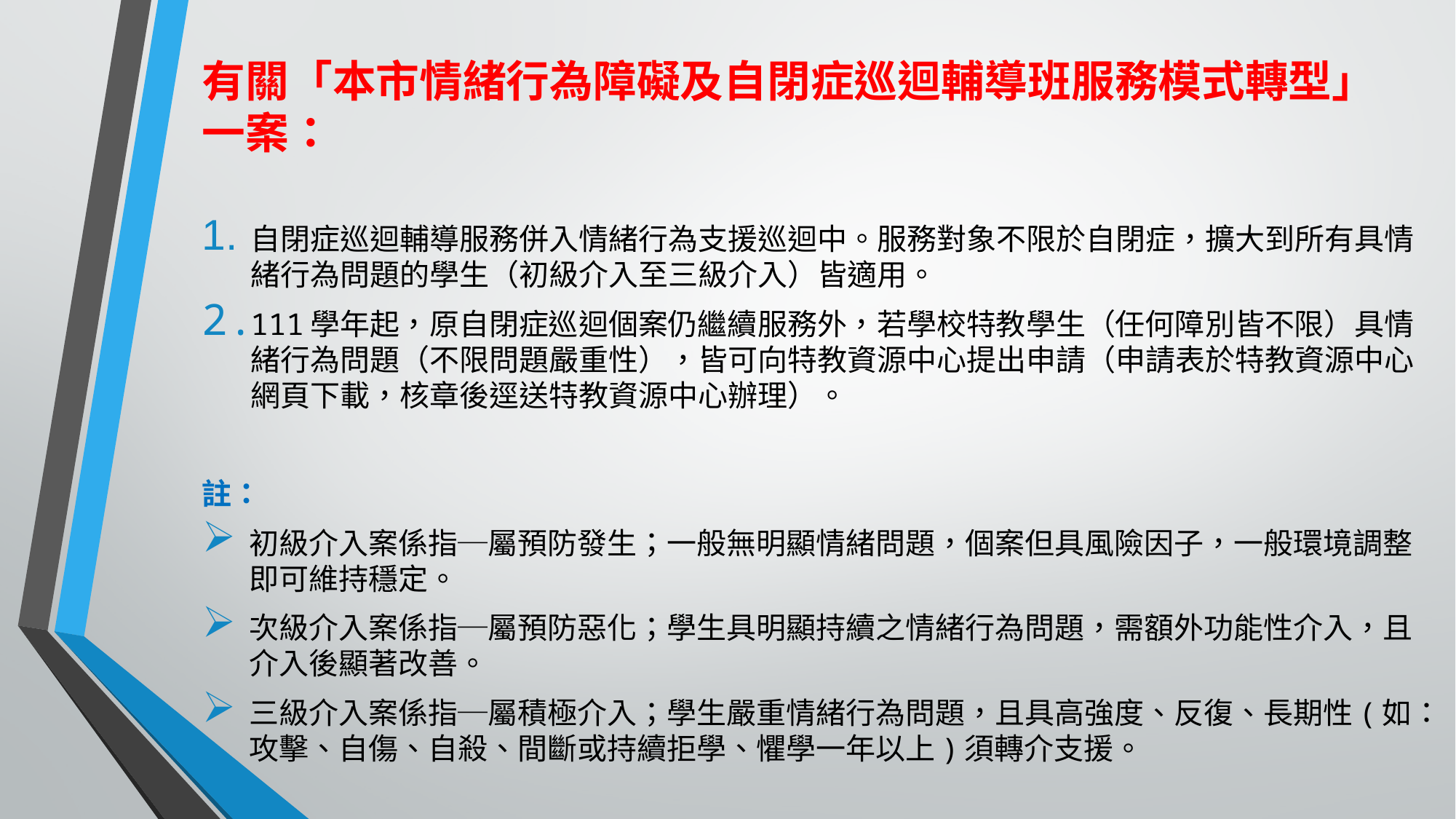

有關「本市情緒行為障礙及自閉症巡迴輔導班服務模式轉型」一案：

自閉症巡迴輔導服務併入情緒行為支援巡迴中。服務對象不限於自閉症，擴大到所有具情緒行為問題的學生（初級介入至三級介入）皆適用。
111學年起，原自閉症巡迴個案仍繼續服務外，若學校特教學生（任何障別皆不限）具情緒行為問題（不限問題嚴重性），皆可向特教資源中心提出申請（申請表於特教資源中心網頁下載，核章後逕送特教資源中心辦理）。

註：
初級介入案係指─屬預防發生；一般無明顯情緒問題，個案但具風險因子，一般環境調整即可維持穩定。
次級介入案係指─屬預防惡化；學生具明顯持續之情緒行為問題，需額外功能性介入，且介入後顯著改善。
三級介入案係指─屬積極介入；學生嚴重情緒行為問題，且具高強度、反復、長期性(如：攻擊、自傷、自殺、間斷或持續拒學、懼學一年以上)須轉介支援。